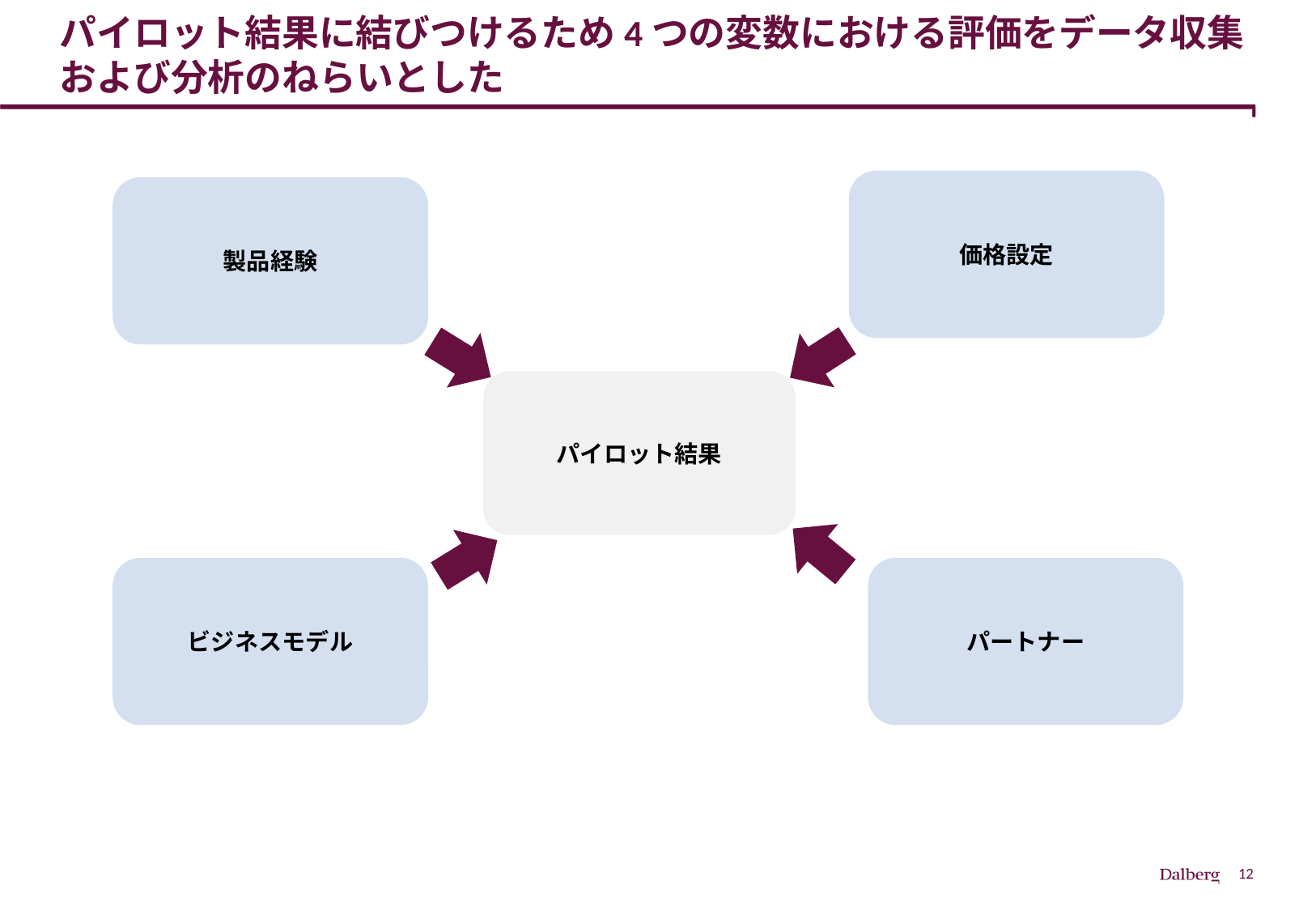

# パイロット結果に結びつけるため4つの変数における評価をデータ収集および分析のねらいとした
価格設定
製品経験

パイロット結果

ビジネスモデル
パートナー